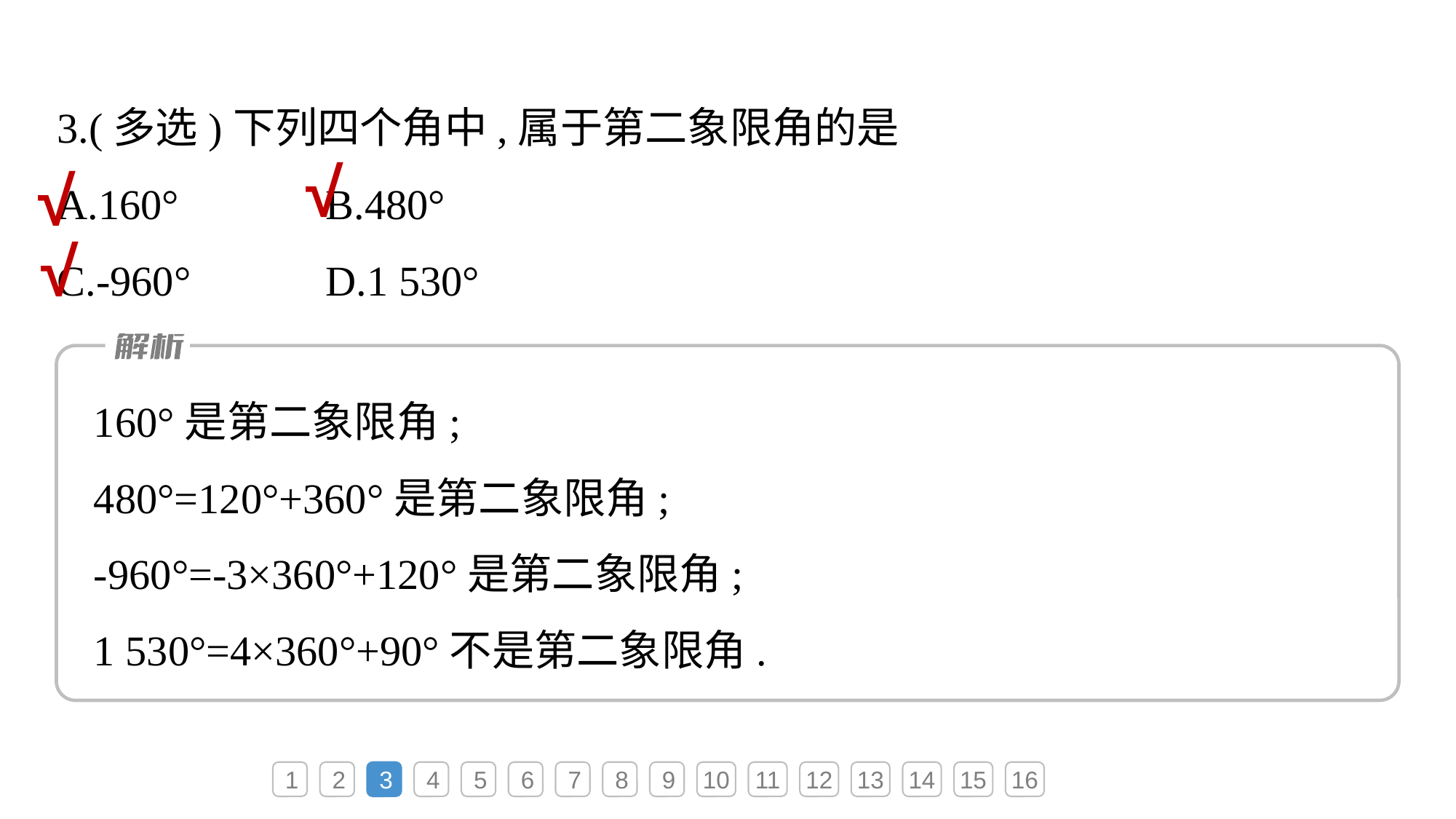

3.(多选)下列四个角中,属于第二象限角的是
A.160°	B.480°
C.-960°	D.1 530°
√
√
√

160°是第二象限角;
480°=120°+360°是第二象限角;
-960°=-3×360°+120°是第二象限角;
1 530°=4×360°+90°不是第二象限角.
1
2
3
4
5
6
7
8
9
10
11
12
13
14
15
16